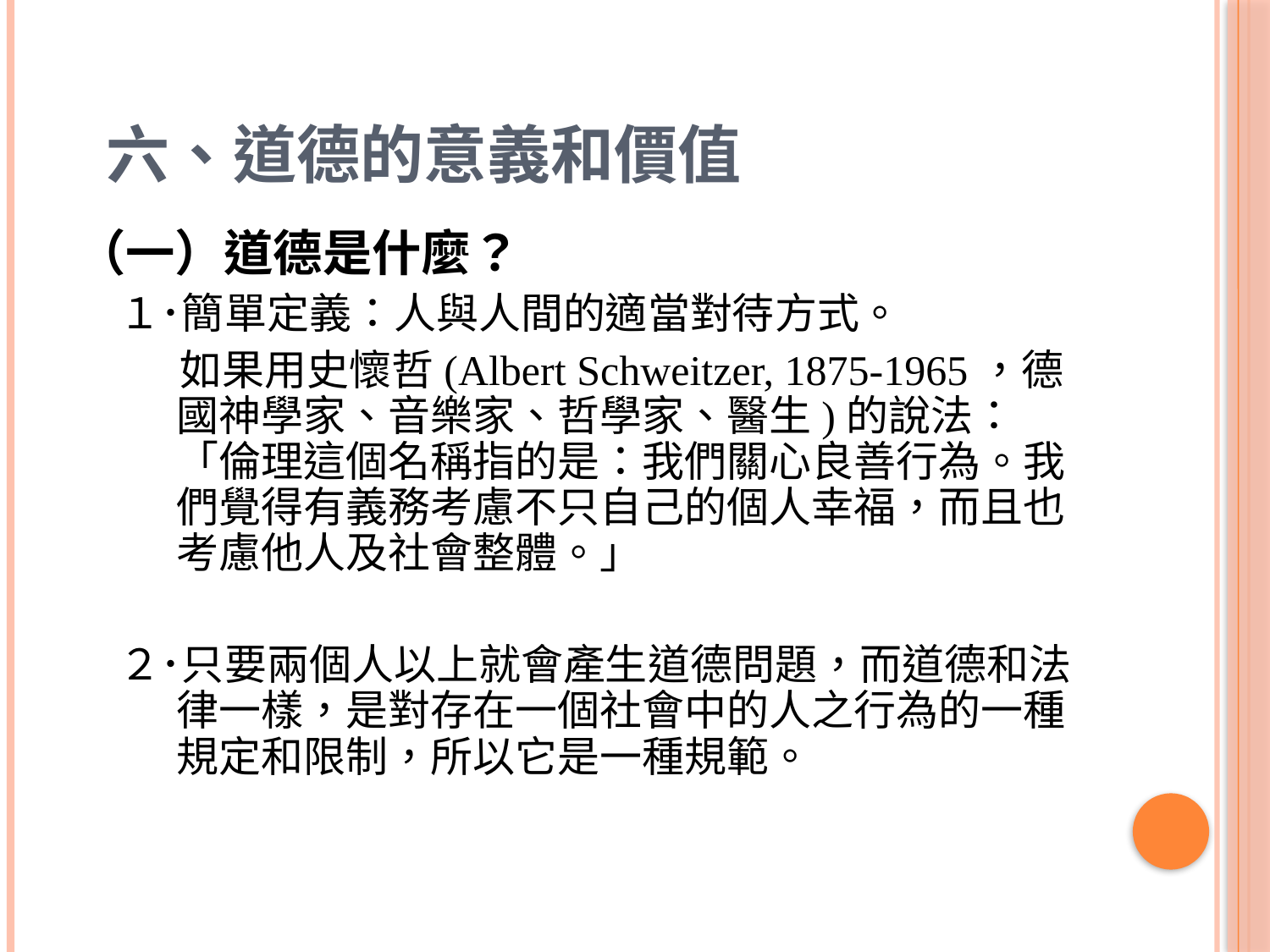

# 六、道德的意義和價值
（一）道德是什麼？
　１･簡單定義：人與人間的適當對待方式。
　　  如果用史懷哲(Albert Schweitzer, 1875-1965，德國神學家、音樂家、哲學家、醫生)的說法：「倫理這個名稱指的是：我們關心良善行為。我們覺得有義務考慮不只自己的個人幸福，而且也考慮他人及社會整體。」

　２･只要兩個人以上就會產生道德問題，而道德和法律一樣，是對存在一個社會中的人之行為的一種規定和限制，所以它是一種規範。